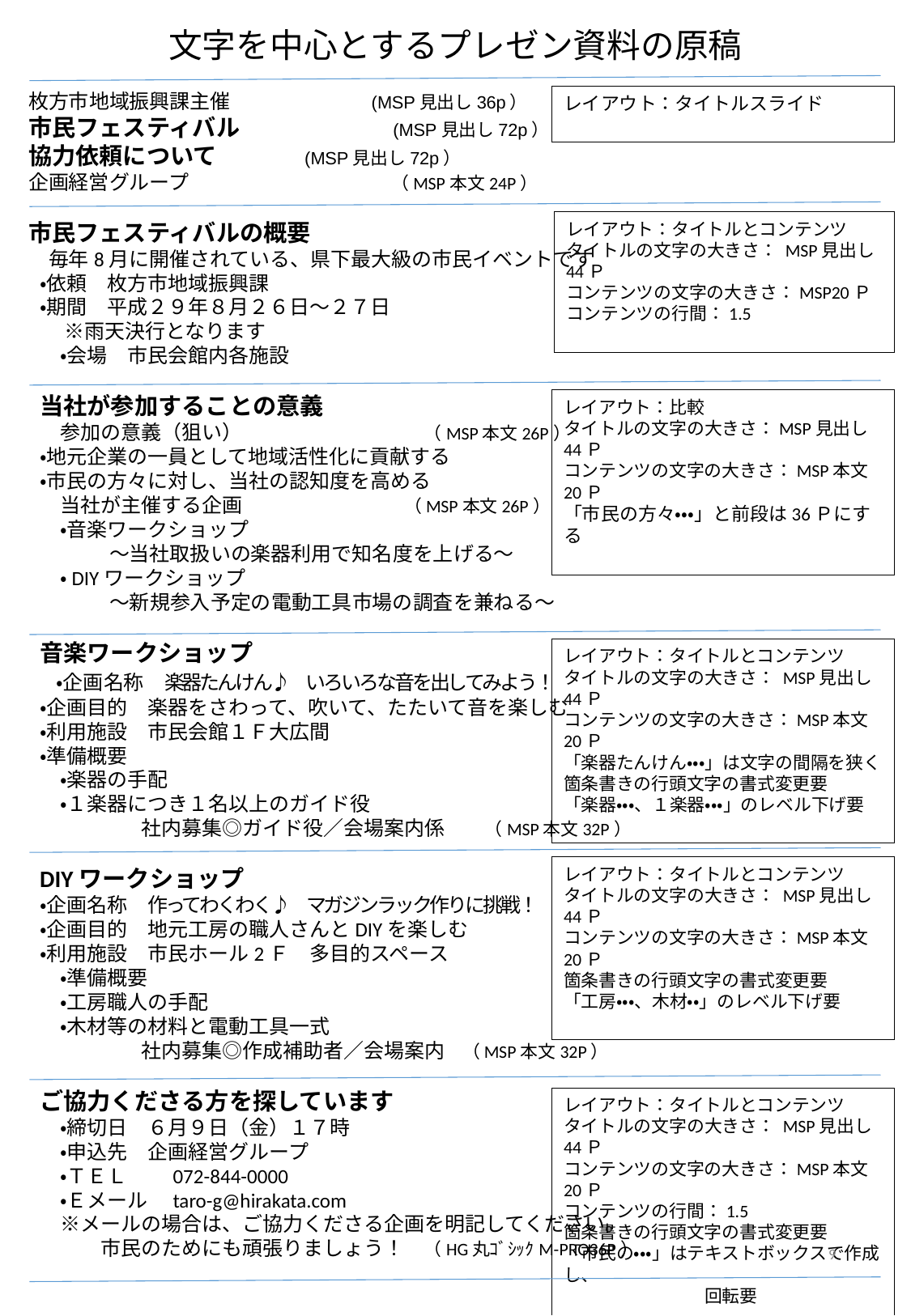

文字を中心とするプレゼン資料の原稿

枚方市地域振興課主催　　　　　　　 (MSP見出し36p）
市民フェスティバル　　　　　 　　 (MSP見出し72p）
協力依頼について               (MSP見出し72p）
企画経営グループ　　　　　　　　　　（MSP本文24P）

市民フェスティバルの概要
　毎年8月に開催されている、県下最大級の市民イベントです
・依頼　枚方市地域振興課
・期間　平成２９年８月２６日～２７日
　 ※雨天決行となります
　・会場　市民会館内各施設

当社が参加することの意義
　参加の意義（狙い）　　　　　　　　　（MSP本文26P）
・地元企業の一員として地域活性化に貢献する
・市民の方々に対し、当社の認知度を高める
　当社が主催する企画　　　　　　　　（MSP本文26P）
　・音楽ワークショップ
　　　　～当社取扱いの楽器利用で知名度を上げる～
　・DIYワークショップ
　　　　～新規参入予定の電動工具市場の調査を兼ねる～

音楽ワークショップ
  ・企画名称　楽器たんけん♪　いろいろな音を出してみよう！
・企画目的　楽器をさわって、吹いて、たたいて音を楽しむ
・利用施設　市民会館１Ｆ大広間
・準備概要
　・楽器の手配
　・１楽器につき１名以上のガイド役
　　　　　社内募集◎ガイド役／会場案内係　　（MSP本文32P）

DIYワークショップ
・企画名称　作ってわくわく♪　マガジンラック作りに挑戦！
・企画目的　地元工房の職人さんとDIYを楽しむ
・利用施設　市民ホール2Ｆ　多目的スペース
　・準備概要
　・工房職人の手配
　・木材等の材料と電動工具一式
　　　　　社内募集◎作成補助者／会場案内    （MSP本文32P）

ご協力くださる方を探しています
　・締切日　６月９日（金）１７時
　・申込先　企画経営グループ
　・ＴＥＬ　　072-844-0000
　・Ｅメール　taro-g@hirakata.com
　※メールの場合は、ご協力くださる企画を明記してください。
　　　市民のためにも頑張りましょう！　（HG丸ｺﾞｼｯｸM-PRO36P）

レイアウト：タイトルスライド

レイアウト：タイトルとコンテンツ
タイトルの文字の大きさ： MSP見出し44Ｐ
コンテンツの文字の大きさ：MSP20Ｐ
コンテンツの行間：1.5

レイアウト：比較
タイトルの文字の大きさ：MSP見出し44Ｐ
コンテンツの文字の大きさ：MSP本文20Ｐ
「市民の方々・・・」と前段は36Ｐにする

レイアウト：タイトルとコンテンツ
タイトルの文字の大きさ： MSP見出し44Ｐ
コンテンツの文字の大きさ：MSP本文20Ｐ
「楽器たんけん・・・」は文字の間隔を狭く
箇条書きの行頭文字の書式変更要
「楽器・・・、１楽器・・・」のレベル下げ要

レイアウト：タイトルとコンテンツ
タイトルの文字の大きさ： MSP見出し44Ｐ
コンテンツの文字の大きさ：MSP本文20Ｐ
箇条書きの行頭文字の書式変更要
「工房・・・、木材・・」のレベル下げ要

レイアウト：タイトルとコンテンツ
タイトルの文字の大きさ： MSP見出し44Ｐ
コンテンツの文字の大きさ：MSP本文20Ｐ
コンテンツの行間：1.5
箇条書きの行頭文字の書式変更要
「市民の・・・」はテキストボックスで作成し、
　　　　　　　　回転要

9